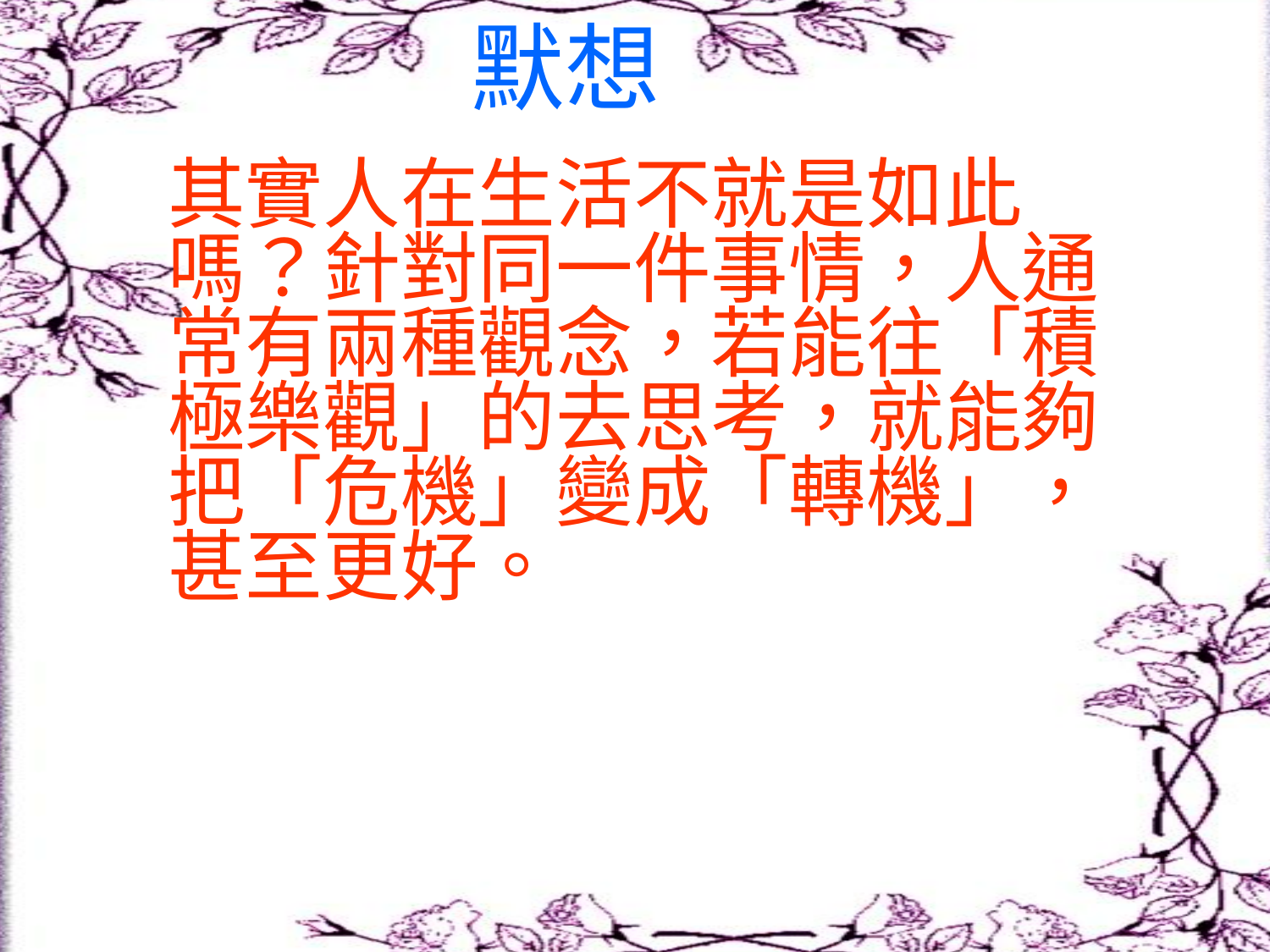

# 默想
其實人在生活不就是如此嗎？針對同一件事情，人通常有兩種觀念，若能往「積極樂觀」的去思考，就能夠把「危機」變成「轉機」，甚至更好。